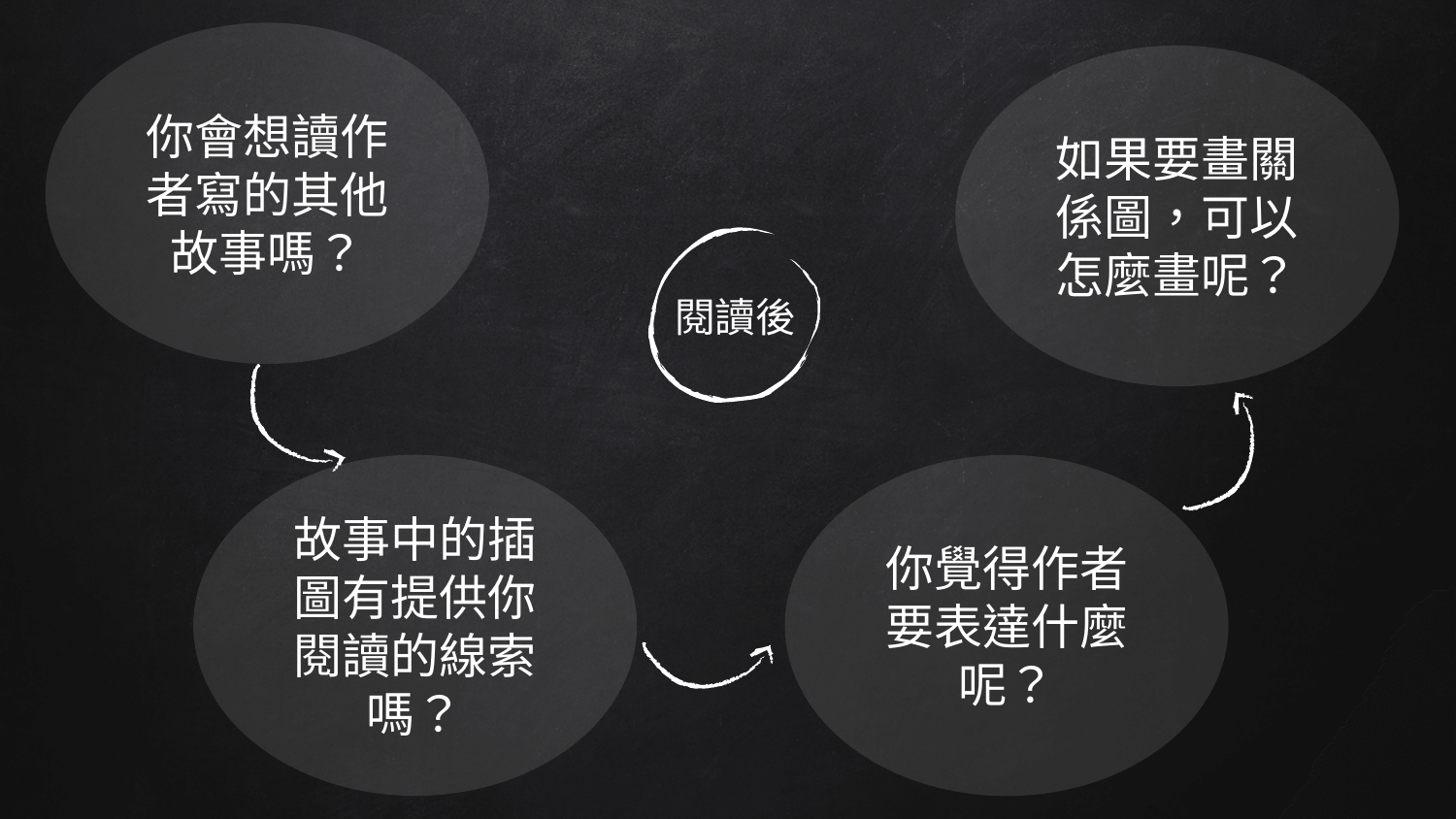

你會想讀作者寫的其他故事嗎？
如果要畫關係圖，可以怎麼畫呢？

閱讀後

故事中的插圖有提供你閱讀的線索嗎？
你覺得作者要表達什麼呢？